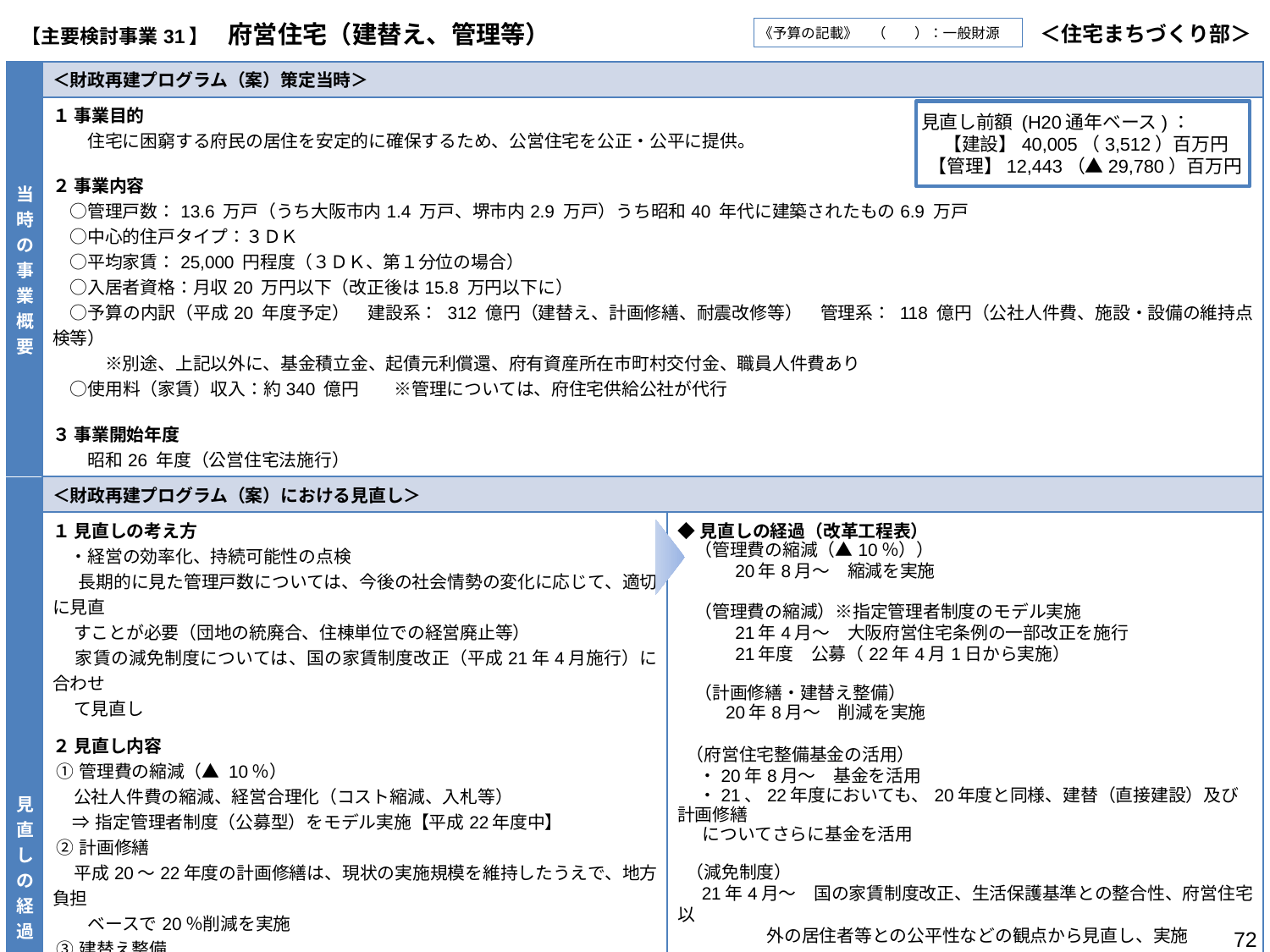

| 【主要検討事業31】　府営住宅（建替え、管理等） | ＜住宅まちづくり部＞ |
| --- | --- |
《予算の記載》　（　　）：一般財源
| 当時の事業概要 | ＜財政再建プログラム（案）策定当時＞ |  |
| --- | --- | --- |
|  | １ 事業目的 　　住宅に困窮する府民の居住を安定的に確保するため、公営住宅を公正・公平に提供。 ２ 事業内容 　○管理戸数：13.6 万戸（うち大阪市内1.4 万戸、堺市内2.9 万戸）うち昭和40 年代に建築されたもの6.9 万戸 　○中心的住戸タイプ：３ＤＫ 　○平均家賃：25,000 円程度（３ＤＫ、第１分位の場合） 　○入居者資格：月収20 万円以下（改正後は15.8 万円以下に） 　○予算の内訳（平成20 年度予定）　建設系： 312 億円（建替え、計画修繕、耐震改修等）　管理系： 118 億円（公社人件費、施設・設備の維持点検等） 　　　※別途、上記以外に、基金積立金、起債元利償還、府有資産所在市町村交付金、職員人件費あり 　○使用料（家賃）収入：約340 億円　　※管理については、府住宅供給公社が代行 ３ 事業開始年度 　　昭和26 年度（公営住宅法施行） |  |
| 見直しの経過 | ＜財政再建プログラム（案）における見直し＞ |  |
|  | １ 見直しの考え方 　・経営の効率化、持続可能性の点検 　 長期的に見た管理戸数については、今後の社会情勢の変化に応じて、適切に見直 すことが必要（団地の統廃合、住棟単位での経営廃止等） 家賃の減免制度については、国の家賃制度改正（平成21年4月施行）に合わせ て見直し ２ 見直し内容 ①管理費の縮減（▲ 10％） 公社人件費の縮減、経営合理化（コスト縮減、入札等） ⇒指定管理者制度（公募型）をモデル実施【平成22年度中】 ②計画修繕 平成20～22年度の計画修繕は、現状の実施規模を維持したうえで、地方負担 　　ベースで20％削減を実施 ③建替え整備 平成20～22年度の建替えは、地方負担ベースで20％削減を実施 ④府営住宅整備基金の活用 平成20～22年度まで計画修繕の地方負担ベースの20％相当に基金を充当する 　　ことにより、現状の実施規模を維持する。なお、平成20年度に限り、建替（直接建 　　設）及び計画修繕についてさらに基金を活用 　　＊ 府営住宅整備基金　同住宅用地の売却益を将来の整備財源として積立 　⑤減免制度 セーフティネットに相応しいものに再構築【平成21 年度中】 ３ 実施時期 　　平成２０年度 | ◆見直しの経過（改革工程表） 　（管理費の縮減（▲10％）） 　　　20年8月～　縮減を実施 　（管理費の縮減）※指定管理者制度のモデル実施 　　　21年4月～　大阪府営住宅条例の一部改正を施行 　　　21年度　公募（22年4月1日から実施） 　 　（計画修繕・建替え整備） 　　 20年8月～　削減を実施 （府営住宅整備基金の活用） ・20年8月～　基金を活用 ・21、22年度においても、20年度と同様、建替（直接建設）及び計画修繕 についてさらに基金を活用 （減免制度） 21年4月～　国の家賃制度改正、生活保護基準との整合性、府営住宅以 外の居住者等との公平性などの観点から見直し、実施 【効果額（百万円）】⑳【建設】469　【管理】965　㉑【管理】1,529　 　　　　　　　　　　　　　　 ㉒【管理】2,590 |
見直し前額 (H20通年ベース)：
　 【建設】40,005（3,512）百万円
【管理】12,443（▲29,780）百万円

72